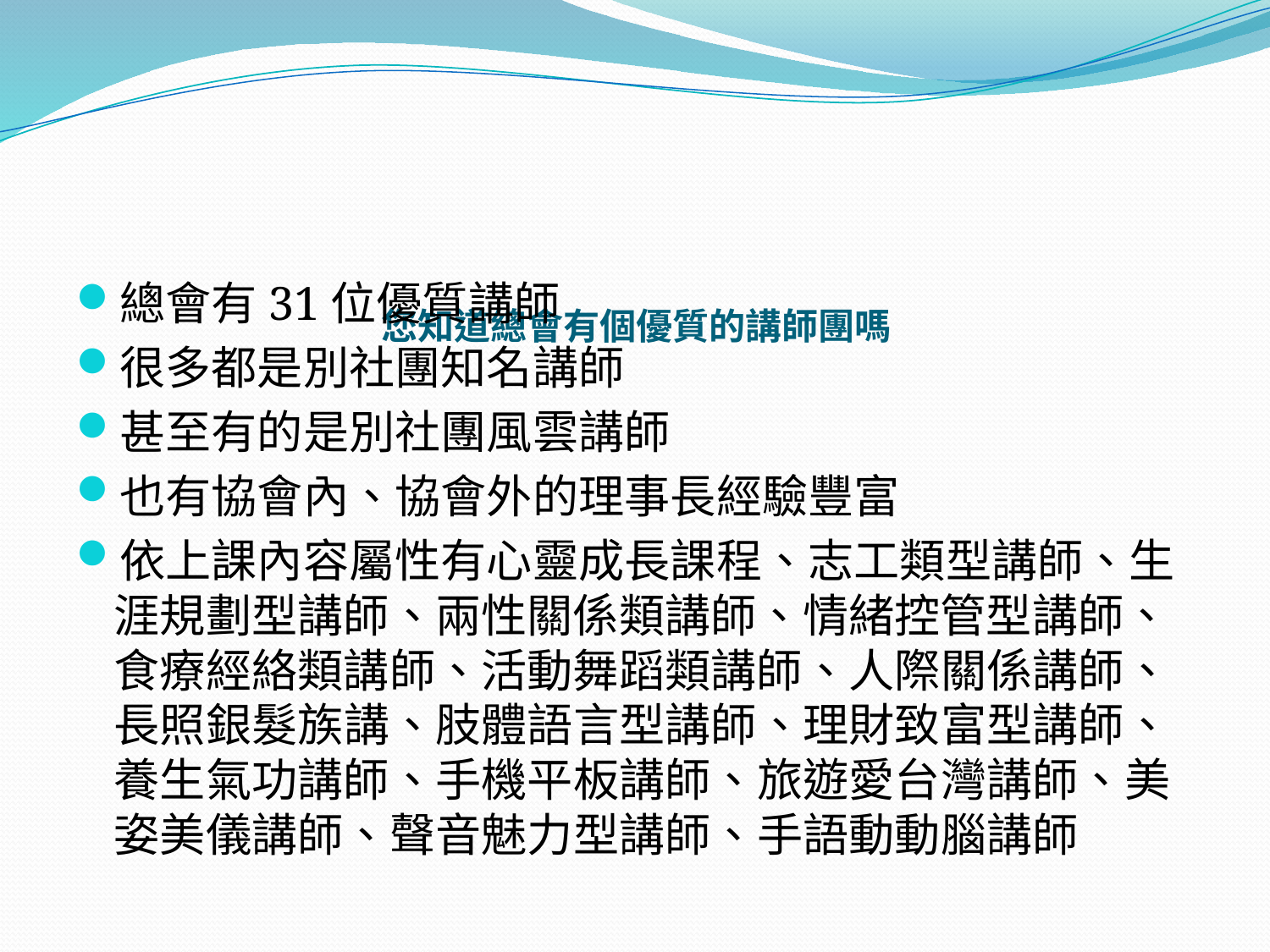

總會有31位優質講師
很多都是別社團知名講師
甚至有的是別社團風雲講師
也有協會內、協會外的理事長經驗豐富
依上課內容屬性有心靈成長課程、志工類型講師、生涯規劃型講師、兩性關係類講師、情緒控管型講師、食療經絡類講師、活動舞蹈類講師、人際關係講師、長照銀髮族講、肢體語言型講師、理財致富型講師、養生氣功講師、手機平板講師、旅遊愛台灣講師、美姿美儀講師、聲音魅力型講師、手語動動腦講師

# 您知道總會有個優質的講師團嗎